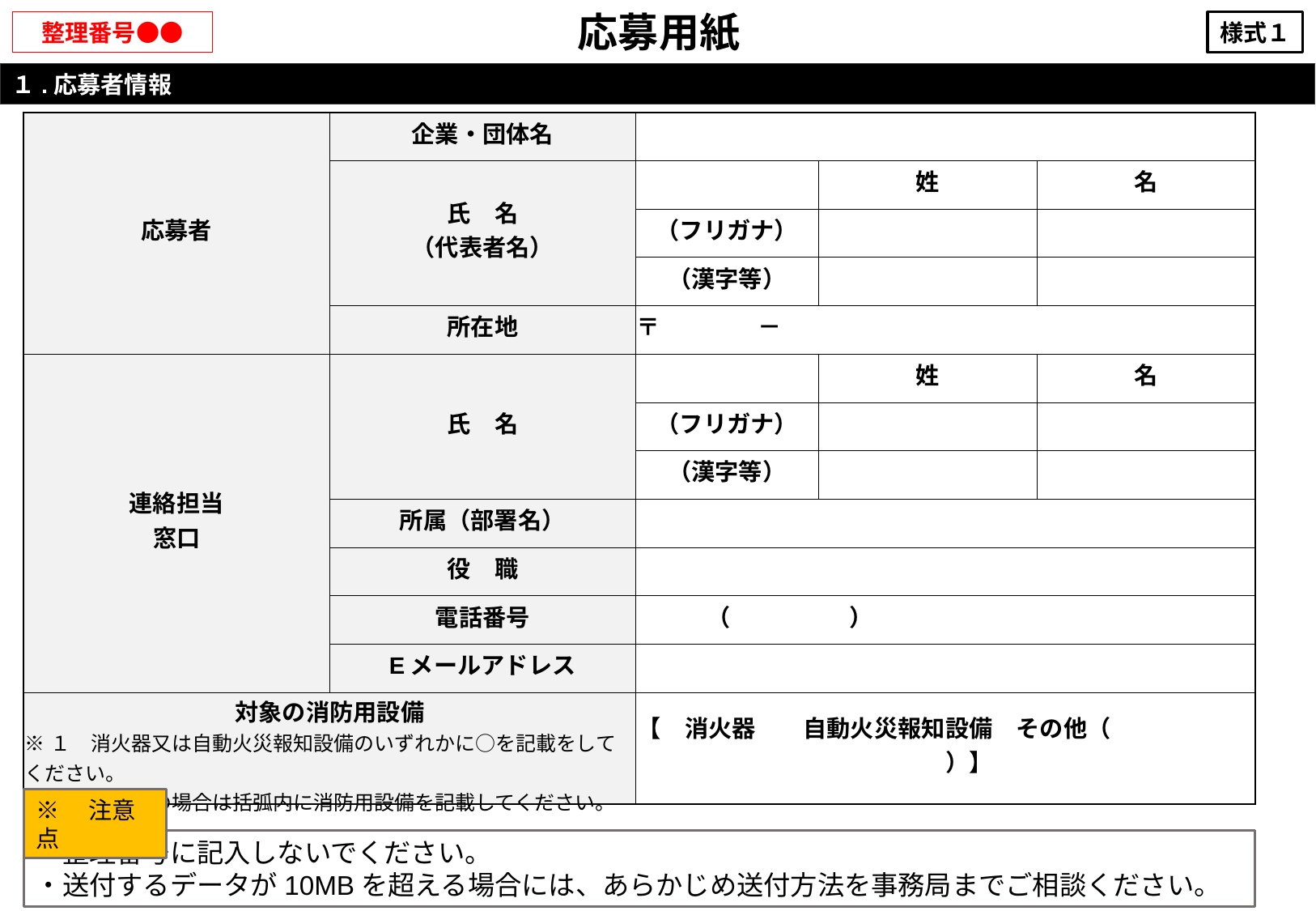

応募用紙
整理番号●●
様式１
１.応募者情報
| 応募者 | 企業・団体名 |  |  |  |
| --- | --- | --- | --- | --- |
|  | 氏　名 （代表者名） |  | 姓 | 名 |
|  |  | （フリガナ） |  |  |
|  |  | （漢字等） |  |  |
|  | 所在地 | 〒　　　 － |  |  |
| 連絡担当 窓口 | 氏　名 |  | 姓 | 名 |
|  |  | （フリガナ） |  |  |
|  |  | （漢字等） |  |  |
|  | 所属（部署名） |  |  |  |
|  | 役　職 |  |  |  |
|  | 電話番号 | （　　　　　） |  |  |
|  | Eメールアドレス |  |  |  |
| 対象の消防用設備 ※１　消火器又は自動火災報知設備のいずれかに○を記載をしてください。 ※２　その他の場合は括弧内に消防用設備を記載してください。 |  | 【　消火器　　自動火災報知設備　その他（　　　　　　　　）】 |  |  |
※　注意点
・整理番号に記入しないでください。
・送付するデータが10MBを超える場合には、あらかじめ送付方法を事務局までご相談ください。